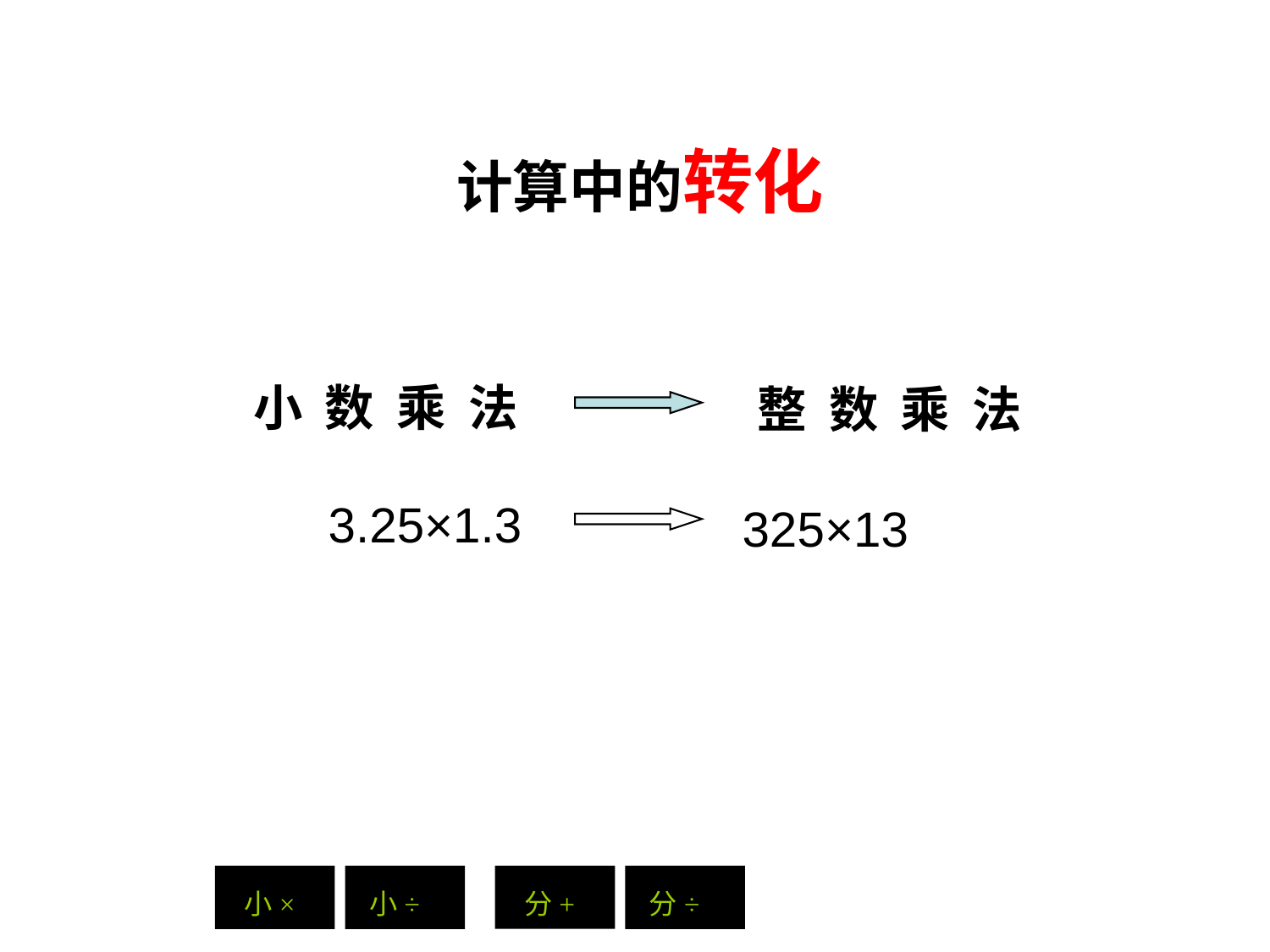

计算中的转化
小  数  乘  法
整  数  乘  法

3.25×1.3
325×13

分+
小×
小÷
分÷